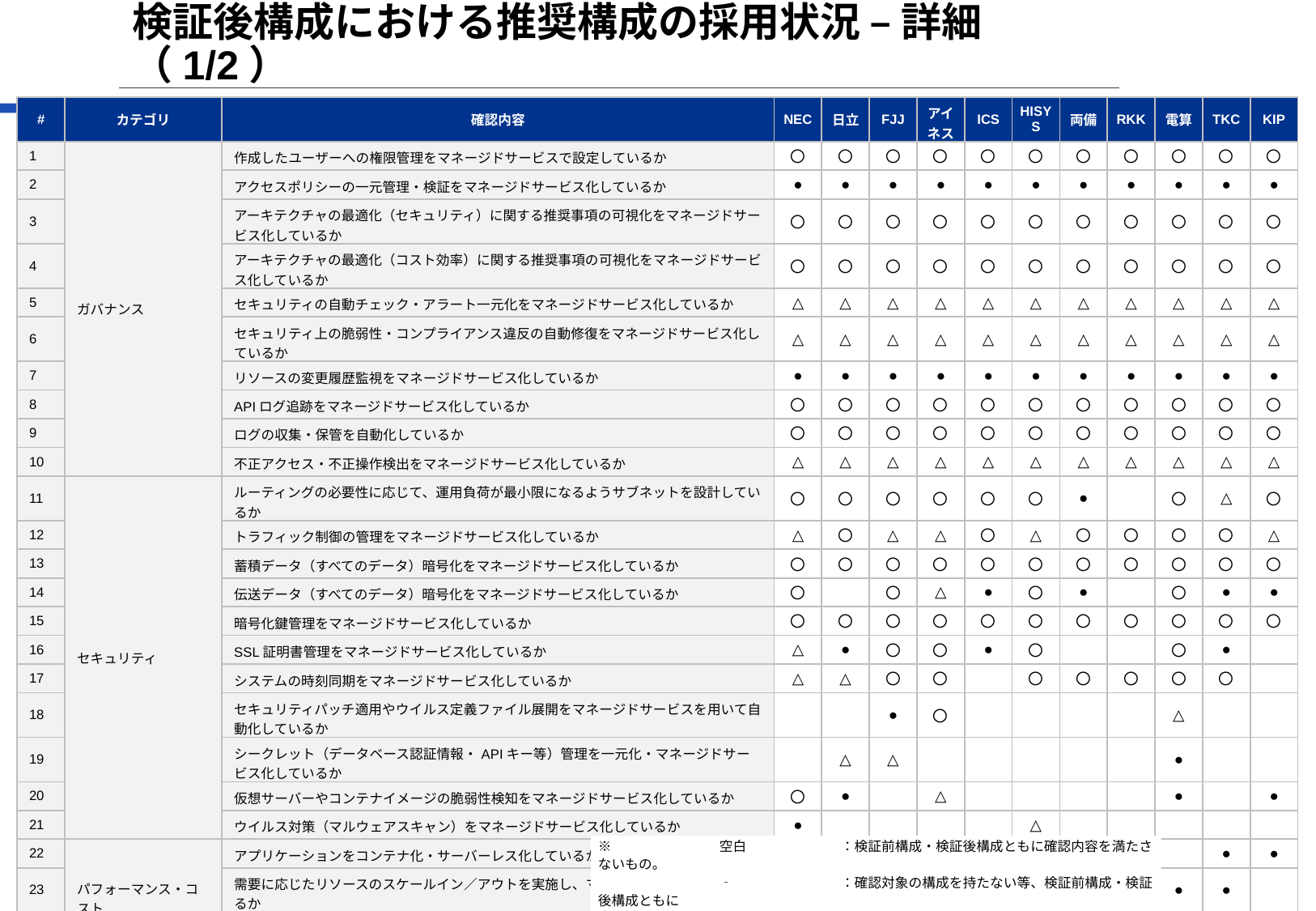

# 検証後構成における推奨構成の採用状況 – 詳細（1/2）
| # | カテゴリ | 確認内容 | NEC | 日立 | FJJ | アイネス | ICS | HISYS | 両備 | RKK | 電算 | TKC | KIP |
| --- | --- | --- | --- | --- | --- | --- | --- | --- | --- | --- | --- | --- | --- |
| 1 | ガバナンス | 作成したユーザーへの権限管理をマネージドサービスで設定しているか | 〇 | 〇 | 〇 | 〇 | 〇 | 〇 | 〇 | 〇 | 〇 | 〇 | 〇 |
| 2 | ガバナンス | アクセスポリシーの一元管理・検証をマネージドサービス化しているか | ● | ● | ● | ● | ● | ● | ● | ● | ● | ● | ● |
| 3 | ガバナンス | アーキテクチャの最適化（セキュリティ）に関する推奨事項の可視化をマネージドサービス化しているか | 〇 | 〇 | 〇 | 〇 | 〇 | 〇 | 〇 | 〇 | 〇 | 〇 | 〇 |
| 4 | ガバナンス | アーキテクチャの最適化（コスト効率）に関する推奨事項の可視化をマネージドサービス化しているか | 〇 | 〇 | 〇 | 〇 | 〇 | 〇 | 〇 | 〇 | 〇 | 〇 | 〇 |
| 5 | ガバナンス | セキュリティの自動チェック・アラート一元化をマネージドサービス化しているか | △ | △ | △ | △ | △ | △ | △ | △ | △ | △ | △ |
| 6 | ガバナンス | セキュリティ上の脆弱性・コンプライアンス違反の自動修復をマネージドサービス化しているか | △ | △ | △ | △ | △ | △ | △ | △ | △ | △ | △ |
| 7 | ガバナンス | リソースの変更履歴監視をマネージドサービス化しているか | ● | ● | ● | ● | ● | ● | ● | ● | ● | ● | ● |
| 8 | ガバナンス | APIログ追跡をマネージドサービス化しているか | 〇 | 〇 | 〇 | 〇 | 〇 | 〇 | 〇 | 〇 | 〇 | 〇 | 〇 |
| 9 | ガバナンス | ログの収集・保管を自動化しているか | 〇 | 〇 | 〇 | 〇 | 〇 | 〇 | 〇 | 〇 | 〇 | 〇 | 〇 |
| 10 | ガバナンス | 不正アクセス・不正操作検出をマネージドサービス化しているか | △ | △ | △ | △ | △ | △ | △ | △ | △ | △ | △ |
| 11 | セキュリティ | ルーティングの必要性に応じて、運用負荷が最小限になるようサブネットを設計しているか | 〇 | 〇 | 〇 | 〇 | 〇 | 〇 | ● |  | 〇 | △ | 〇 |
| 12 | セキュリティ | トラフィック制御の管理をマネージドサービス化しているか | △ | 〇 | △ | △ | 〇 | △ | 〇 | 〇 | 〇 | 〇 | △ |
| 13 | セキュリティ | 蓄積データ（すべてのデータ）暗号化をマネージドサービス化しているか | 〇 | 〇 | 〇 | 〇 | 〇 | 〇 | 〇 | 〇 | 〇 | 〇 | 〇 |
| 14 | セキュリティ | 伝送データ（すべてのデータ）暗号化をマネージドサービス化しているか | 〇 |  | 〇 | △ | ● | 〇 | ● |  | 〇 | ● | ● |
| 15 | セキュリティ | 暗号化鍵管理をマネージドサービス化しているか | 〇 | 〇 | 〇 | 〇 | 〇 | 〇 | 〇 | 〇 | 〇 | 〇 | 〇 |
| 16 | セキュリティ | SSL証明書管理をマネージドサービス化しているか | △ | ● | 〇 | 〇 | ● | 〇 |  |  | 〇 | ● |  |
| 17 | セキュリティ | システムの時刻同期をマネージドサービス化しているか | △ | △ | 〇 | 〇 |  | 〇 | 〇 | 〇 | 〇 | 〇 |  |
| 18 | セキュリティ | セキュリティパッチ適用やウイルス定義ファイル展開をマネージドサービスを用いて自動化しているか |  |  | ● | 〇 |  |  |  |  | △ |  |  |
| 19 | セキュリティ | シークレット（データベース認証情報・APIキー等）管理を一元化・マネージドサービス化しているか |  | △ | △ |  |  |  |  |  | ● |  |  |
| 20 | セキュリティ | 仮想サーバーやコンテナイメージの脆弱性検知をマネージドサービス化しているか | 〇 | ● |  | △ |  |  |  |  | ● |  | ● |
| 21 | セキュリティ | ウイルス対策（マルウェアスキャン）をマネージドサービス化しているか | ● |  |  |  |  | △ |  |  |  |  |  |
| 22 | パフォーマンス・コスト | アプリケーションをコンテナ化・サーバーレス化しているか |  | △ |  |  | ● |  |  |  |  | ● | ● |
| 23 | パフォーマンス・コスト | 需要に応じたリソースのスケールイン／アウトを実施し、マネージドサービス化しているか | ● |  |  | 〇 | 〇 |  |  |  | ● | ● |  |
| 24 | パフォーマンス・コスト | 利用時間に応じたインスタンス起動／停止をマネージドサービスを用いて自動化しているか |  |  | ● | 〇 |  |  |  | ● | 〇 | ● |  |
※	〇	：検証前構成で確認内容を「完全に満たす」もの。
	△	：検証前構成で確認内容を「部分的に満たす」もの。
	●	：検証後構成で「本番環境に適用予定」「実機で検証」「机上で検証」のいずれか。
	ただし検証の結果採用しないと判断したものを除く。
※	空白	：検証前構成・検証後構成ともに確認内容を満たさないもの。
	‐	：確認対象の構成を持たない等、検証前構成・検証後構成ともに
		当該項目の対象外（集計から除外）となるもの。
9